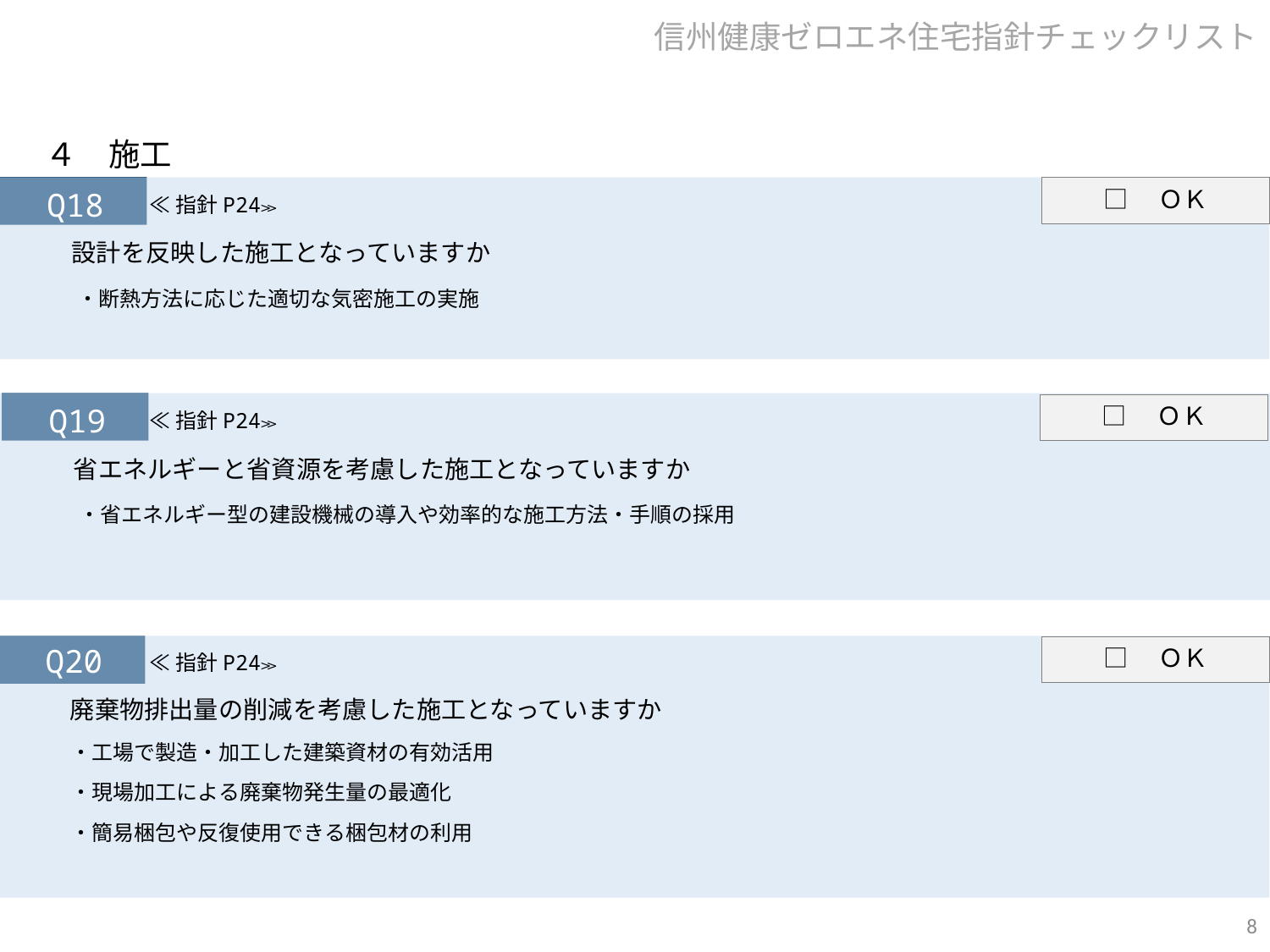

信州健康ゼロエネ住宅指針チェックリスト
４　施工

□　ＯＫ
Q18
　設計を反映した施工となっていますか
　  ・断熱方法に応じた適切な気密施工の実施
≪指針P24≫

□　ＯＫ
Q19
　省エネルギーと省資源を考慮した施工となっていますか
　  ・省エネルギー型の建設機械の導入や効率的な施工方法・手順の採用
≪指針P24≫

□　ＯＫ
Q20
　廃棄物排出量の削減を考慮した施工となっていますか
　 ・工場で製造・加工した建築資材の有効活用
　 ・現場加工による廃棄物発生量の最適化
　 ・簡易梱包や反復使用できる梱包材の利用
≪指針P24≫
8